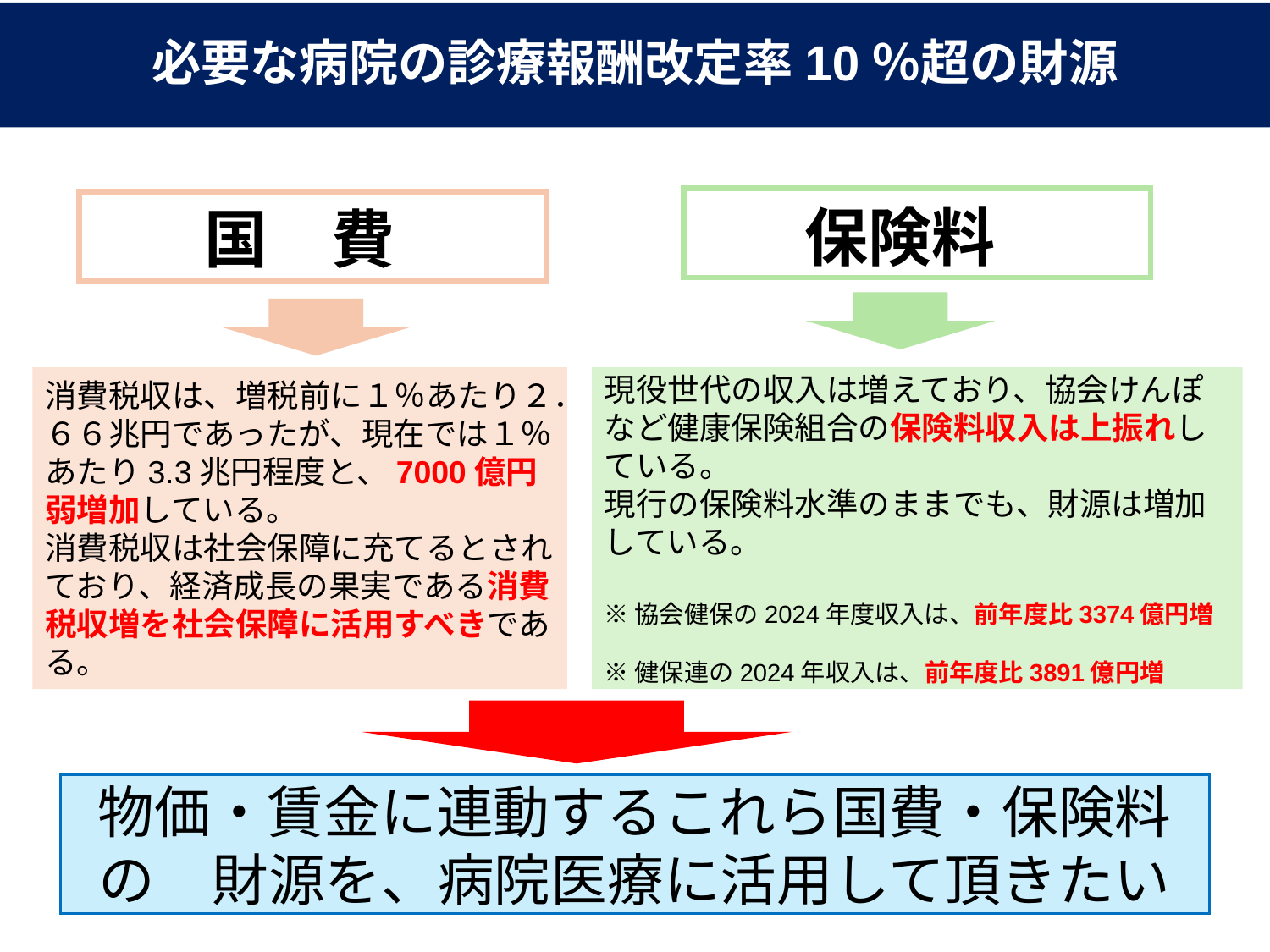

必要な病院の診療報酬改定率10％超の財源

保険料
国　費

消費税収は、増税前に１％あたり２．６６兆円であったが、現在では１％あたり3.3兆円程度と、7000億円弱増加している。
消費税収は社会保障に充てるとされており、経済成長の果実である消費税収増を社会保障に活用すべきである。
現役世代の収入は増えており、協会けんぽなど健康保険組合の保険料収入は上振れしている。
現行の保険料水準のままでも、財源は増加している。

※協会健保の2024年度収入は、前年度比3374億円増
※健保連の2024年収入は、前年度比3891億円増

物価・賃金に連動するこれら国費・保険料の　財源を、病院医療に活用して頂きたい